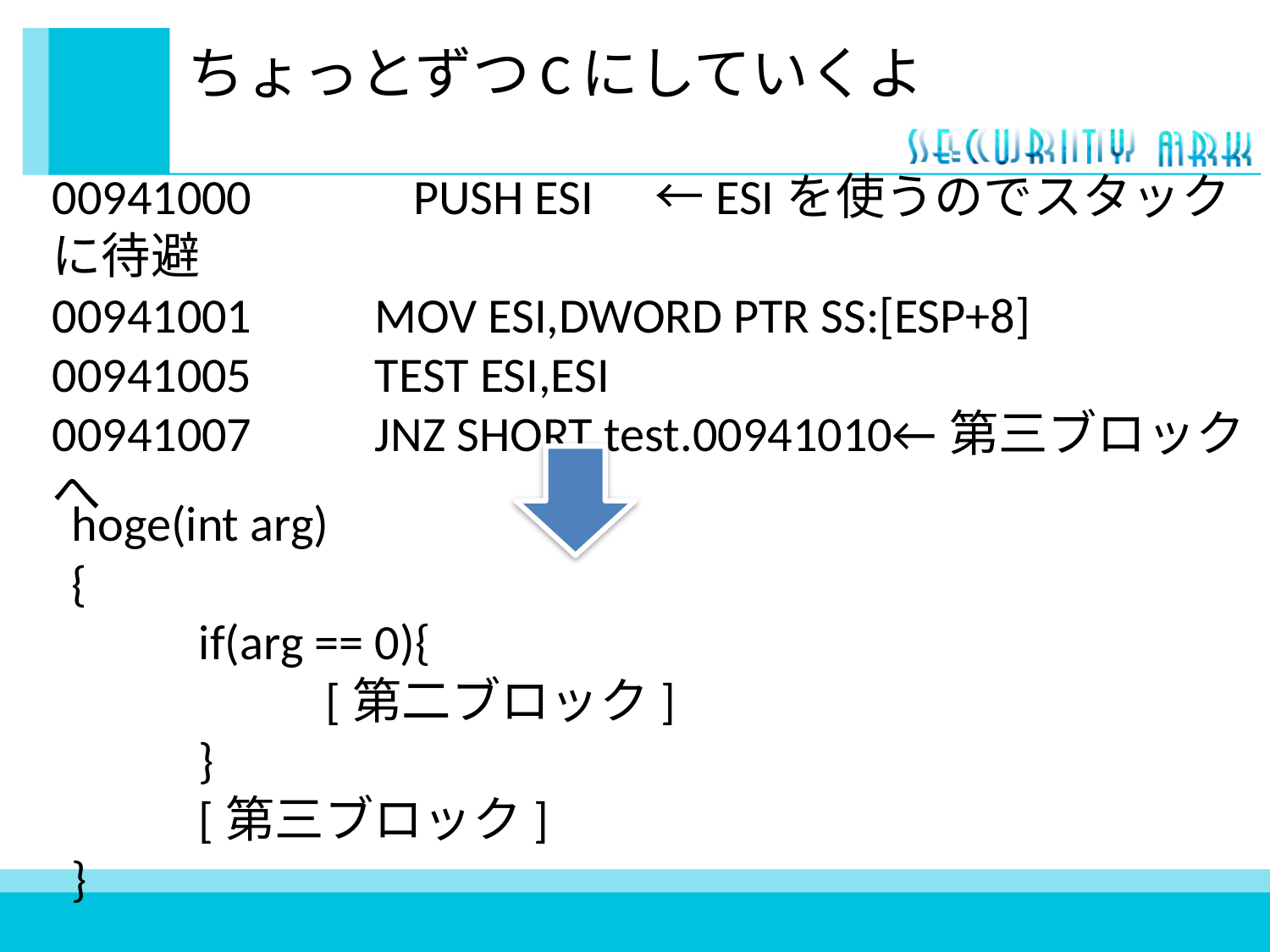

# ちょっとずつCにしていくよ
00941000  　      PUSH ESI　←ESIを使うのでスタックに待避
00941001           MOV ESI,DWORD PTR SS:[ESP+8]
00941005           TEST ESI,ESI
00941007           JNZ SHORT test.00941010←第三ブロックへ

hoge(int arg)
{
	if(arg == 0){
		[第二ブロック]
	}
	[第三ブロック]
}